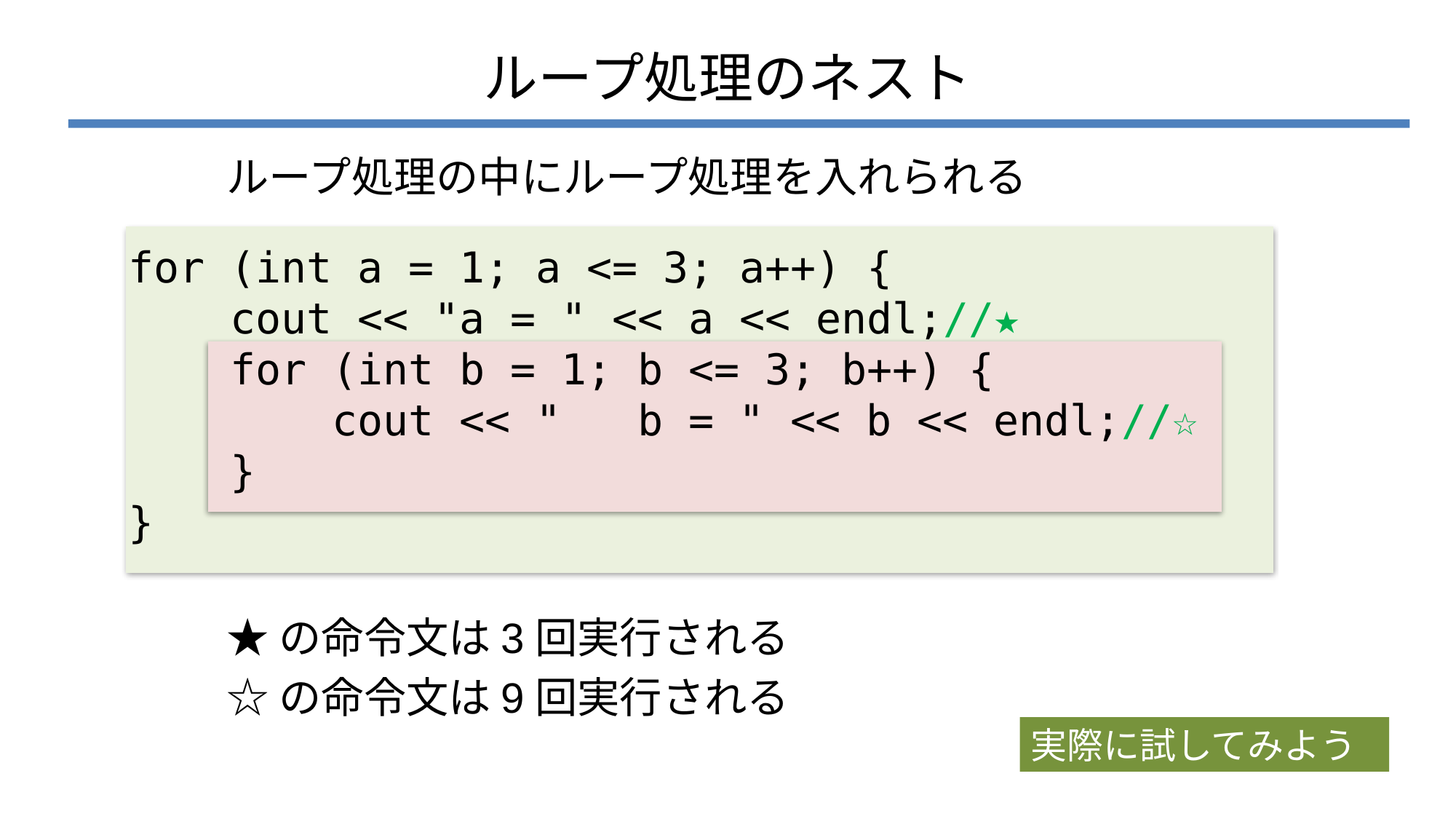

# ループ処理のネスト
ループ処理の中にループ処理を入れられる

for (int a = 1; a <= 3; a++) {
    cout << "a = " << a << endl;//★
    for (int b = 1; b <= 3; b++) {
        cout << "   b = " << b << endl;//☆
    }
}

★の命令文は3回実行される
☆の命令文は9回実行される
実際に試してみよう